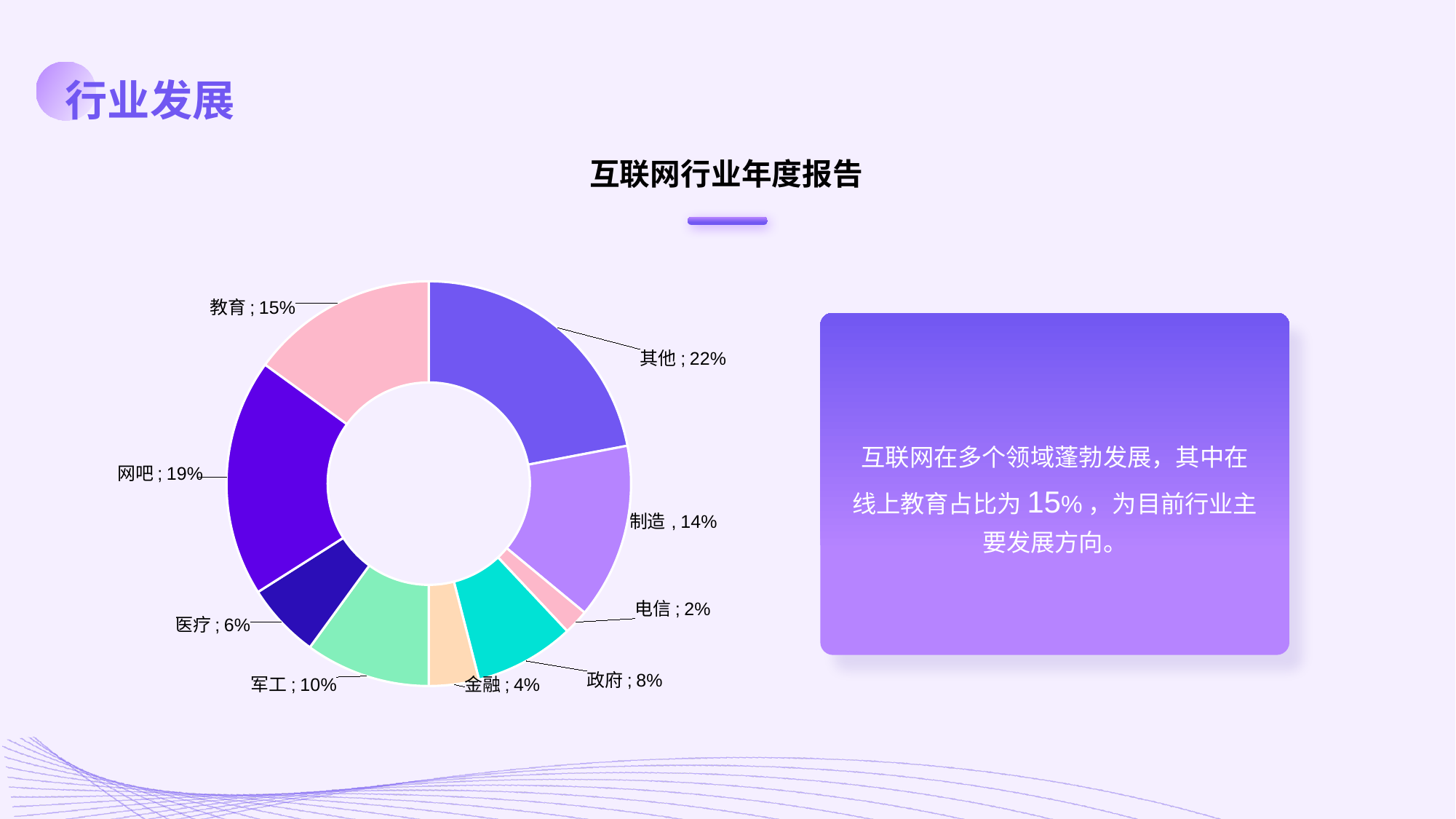

行业发展
互联网行业年度报告

### Chart

| Category | 销售额 |
|---|---|
| 其他 | 0.22 |
| 制造 | 0.14 |
| 电信 | 0.02 |
| 政府 | 0.08 |
| 金融 | 0.04 |
| 军工 | 0.1 |
| 医疗 | 0.06 |
| 网吧 | 0.19 |
| 教育 | 0.15 |
互联网在多个领域蓬勃发展，其中在线上教育占比为15%，为目前行业主要发展方向。